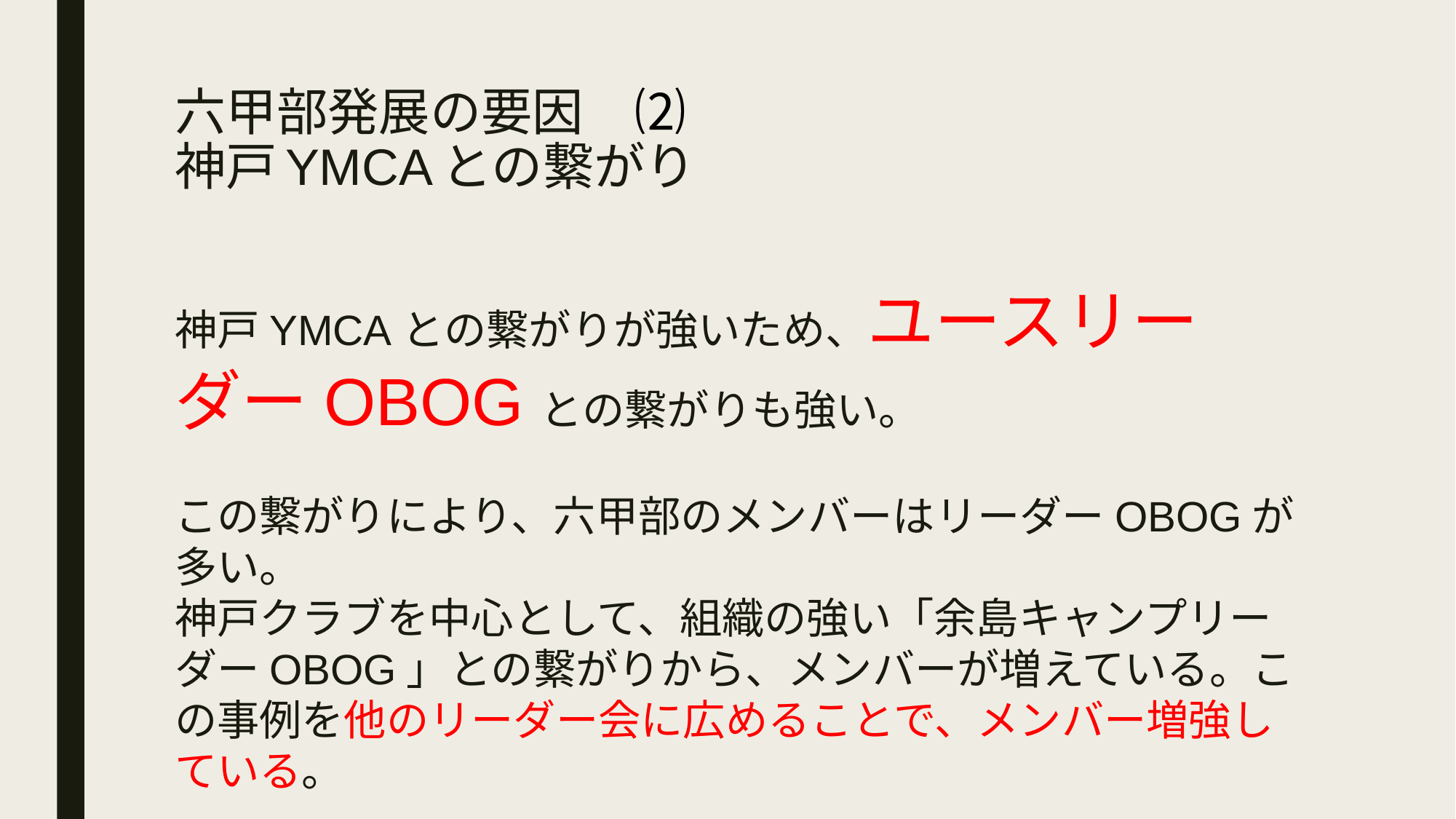

# 六甲部発展の要因　⑵ 神戸YMCAとの繋がり
神戸YMCAとの繋がりが強いため、ユースリーダーOBOGとの繋がりも強い。

この繋がりにより、六甲部のメンバーはリーダーOBOGが多い。
神戸クラブを中心として、組織の強い「余島キャンプリーダーOBOG」との繋がりから、メンバーが増えている。この事例を他のリーダー会に広めることで、メンバー増強している。